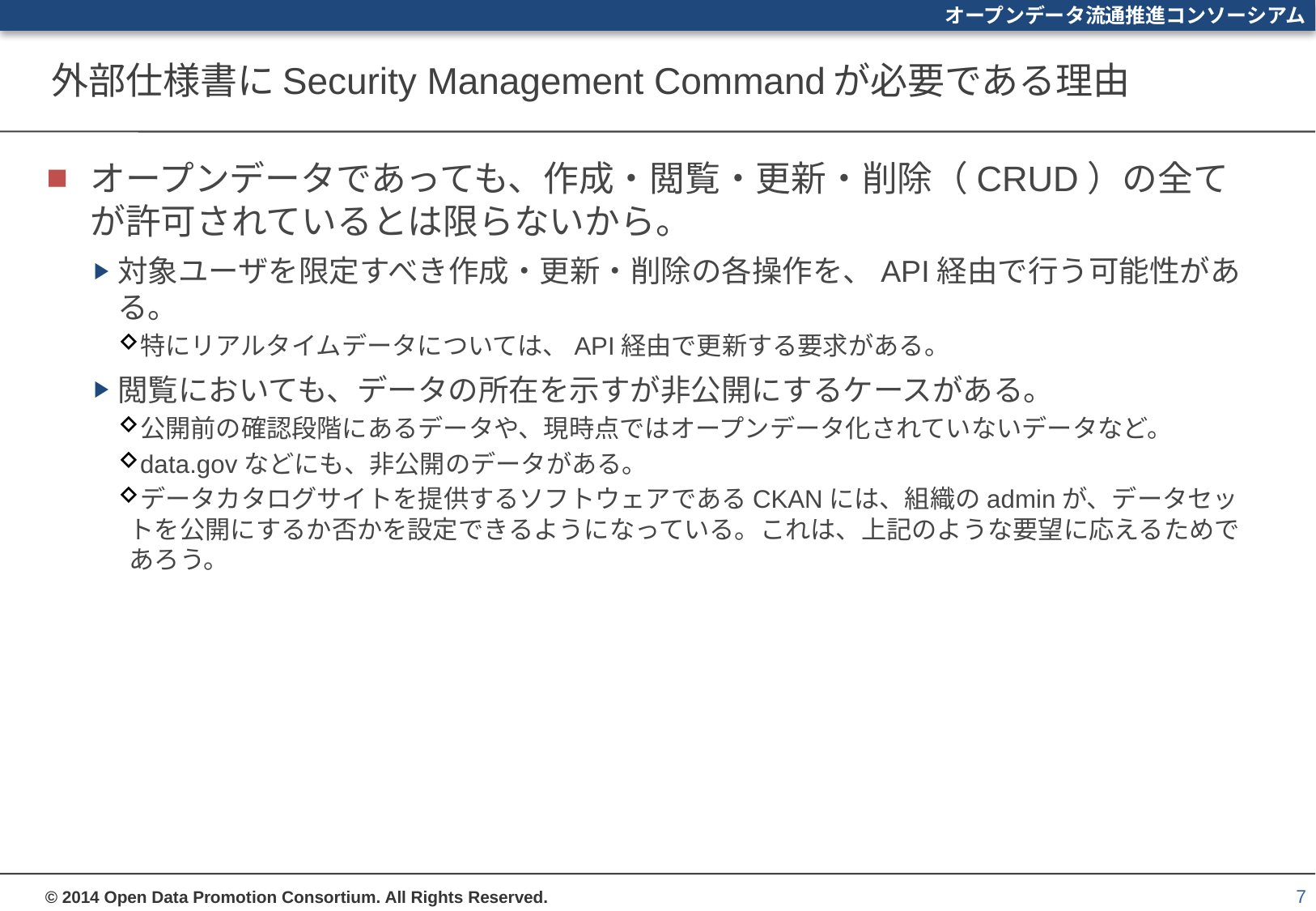

# 外部仕様書にSecurity Management Commandが必要である理由
オープンデータであっても、作成・閲覧・更新・削除（CRUD）の全てが許可されているとは限らないから。
対象ユーザを限定すべき作成・更新・削除の各操作を、API経由で行う可能性がある。
特にリアルタイムデータについては、API経由で更新する要求がある。
閲覧においても、データの所在を示すが非公開にするケースがある。
公開前の確認段階にあるデータや、現時点ではオープンデータ化されていないデータなど。
data.govなどにも、非公開のデータがある。
データカタログサイトを提供するソフトウェアであるCKANには、組織のadminが、データセットを公開にするか否かを設定できるようになっている。これは、上記のような要望に応えるためであろう。

7